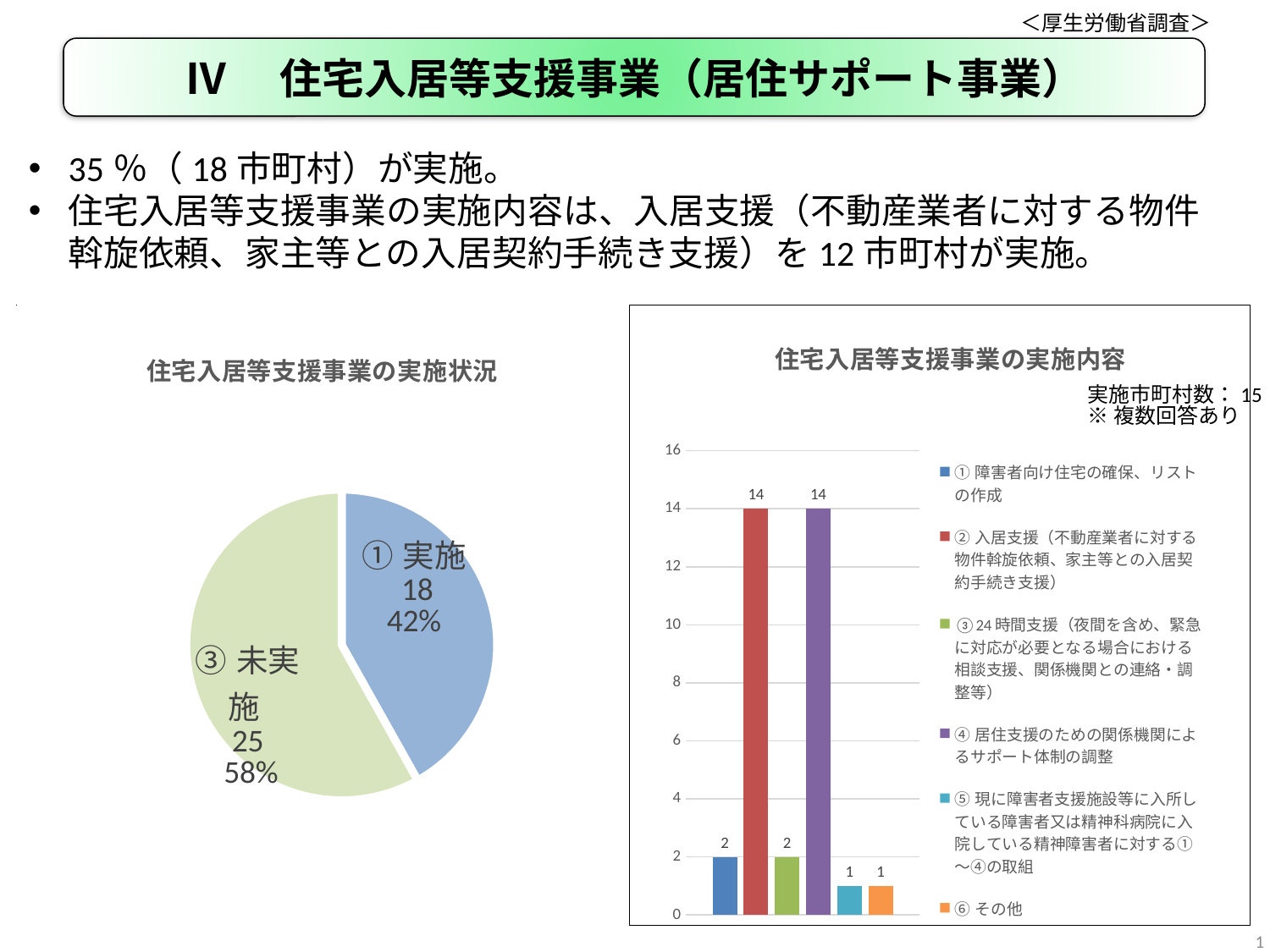

＜厚生労働省調査＞
Ⅳ　住宅入居等支援事業（居住サポート事業）
35％（18市町村）が実施。
住宅入居等支援事業の実施内容は、入居支援（不動産業者に対する物件斡旋依頼、家主等との入居契約手続き支援）を12市町村が実施。

### Chart: 住宅入居等支援事業（居住サポート事業）の実施状況

| Category |
|---|

### Chart

| Category |
|---|

### Chart: 住宅入居等支援事業の実施内容

| Category | ①障害者向け住宅の確保、リストの作成 | ②入居支援（不動産業者に対する物件斡旋依頼、家主等との入居契約手続き支援） | ③24時間支援（夜間を含め、緊急に対応が必要となる場合における相談支援、関係機関との連絡・調整等） | ④居住支援のための関係機関によるサポート体制の調整 | ⑤現に障害者支援施設等に入所している障害者又は精神科病院に入院している精神障害者に対する①～④の取組 | ⑥その他 |
|---|---|---|---|---|---|---|

### Chart: 住宅入居等支援事業の実施状況

| Category |  |
|---|---|
| ①実施 | 18.0 |
| ②複数市町村共同で実施 | None |
| ③未実施 | 25.0 |
実施市町村数：15
※複数回答あり
1